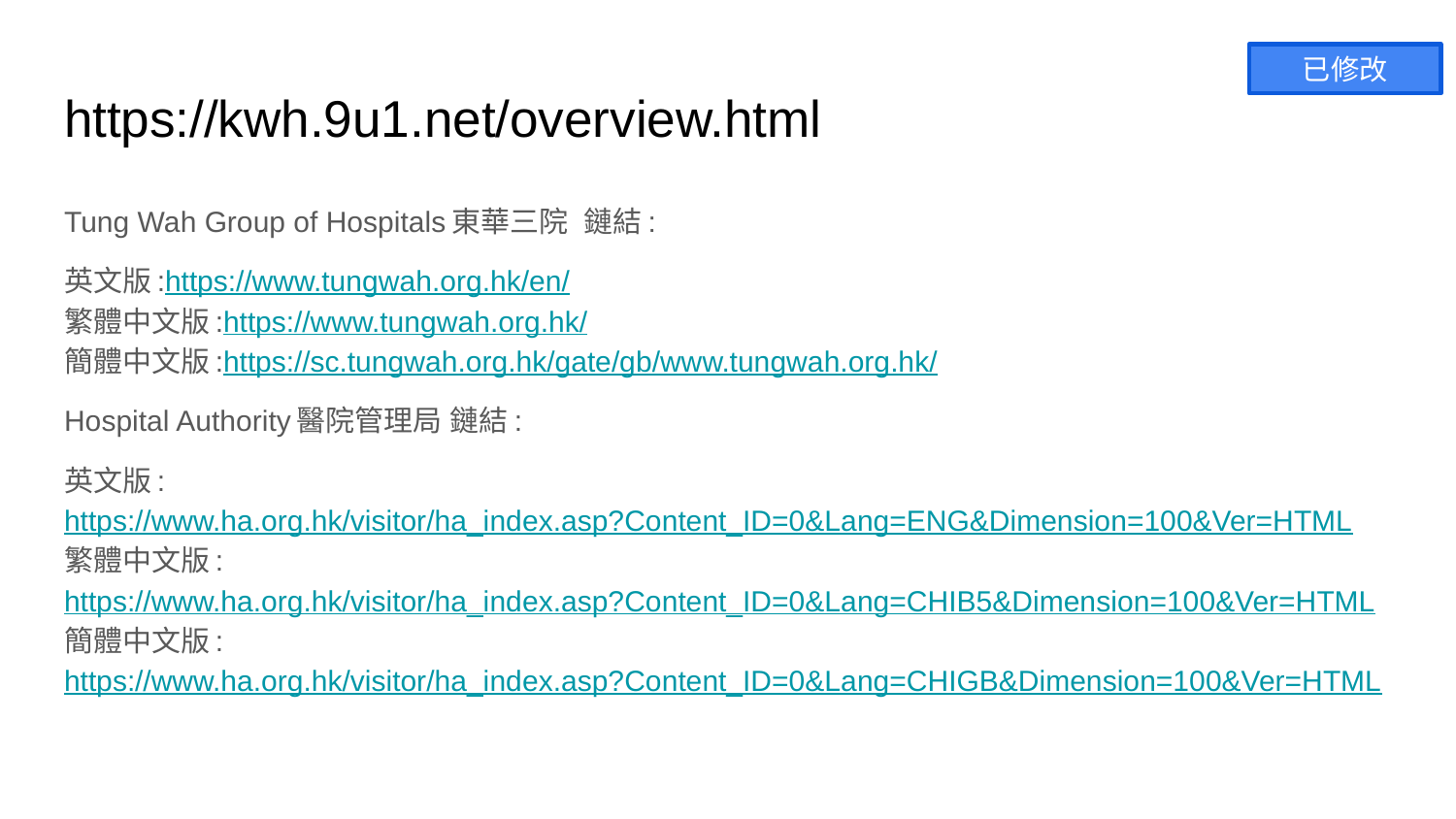

已修改
# https://kwh.9u1.net/overview.html
Tung Wah Group of Hospitals東華三院  鏈結:
英文版:https://www.tungwah.org.hk/en/
繁體中文版:https://www.tungwah.org.hk/
簡體中文版:https://sc.tungwah.org.hk/gate/gb/www.tungwah.org.hk/
Hospital Authority醫院管理局 鏈結:
英文版:https://www.ha.org.hk/visitor/ha_index.asp?Content_ID=0&Lang=ENG&Dimension=100&Ver=HTML
繁體中文版:https://www.ha.org.hk/visitor/ha_index.asp?Content_ID=0&Lang=CHIB5&Dimension=100&Ver=HTML
簡體中文版:https://www.ha.org.hk/visitor/ha_index.asp?Content_ID=0&Lang=CHIGB&Dimension=100&Ver=HTML